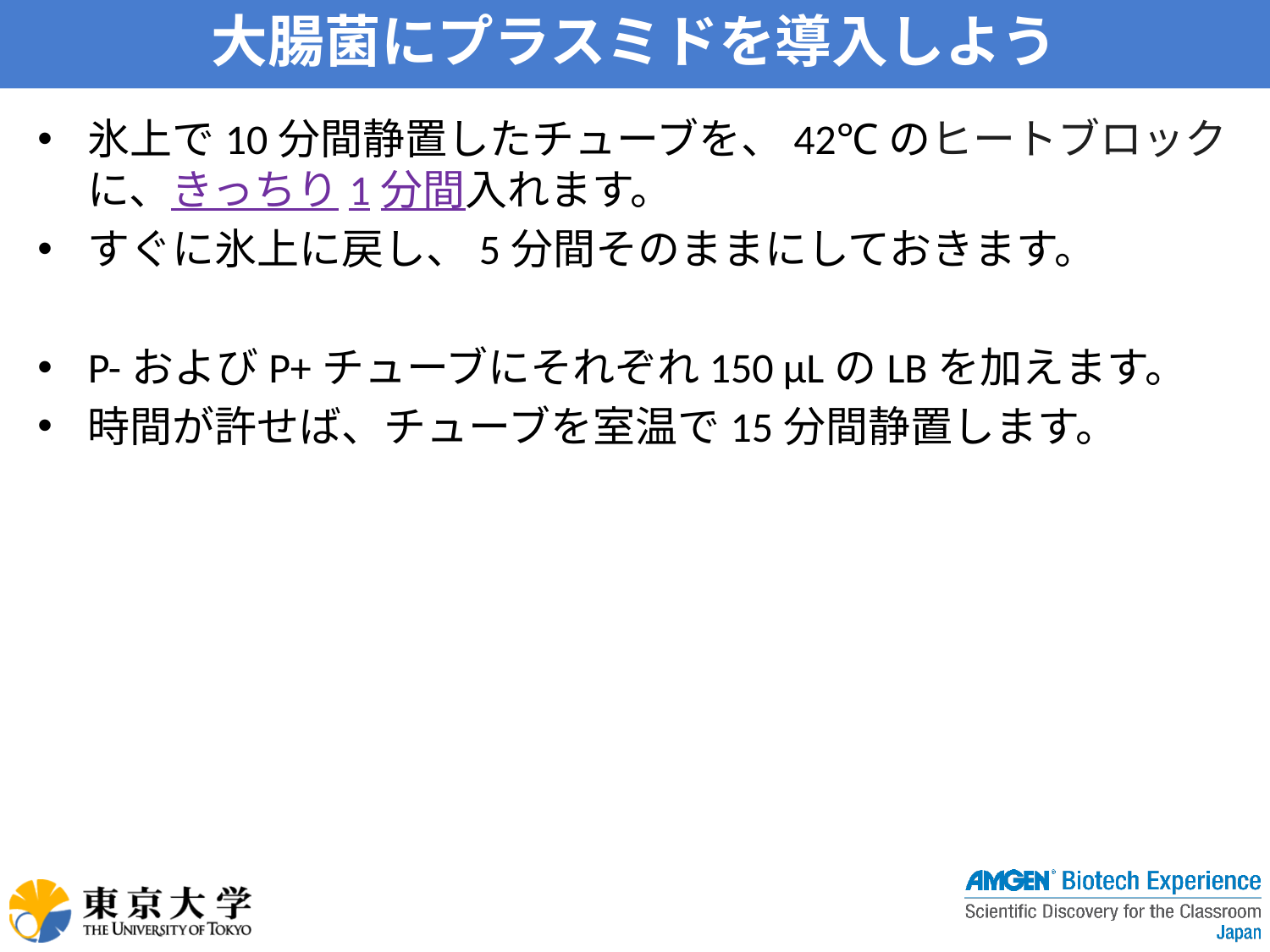

# 大腸菌にプラスミドを導入しよう
氷上で10分間静置したチューブを、42℃のヒートブロックに、きっちり1分間入れます。
すぐに氷上に戻し、5分間そのままにしておきます。

P-およびP+チューブにそれぞれ150 μLのLBを加えます。
時間が許せば、チューブを室温で15分間静置します。